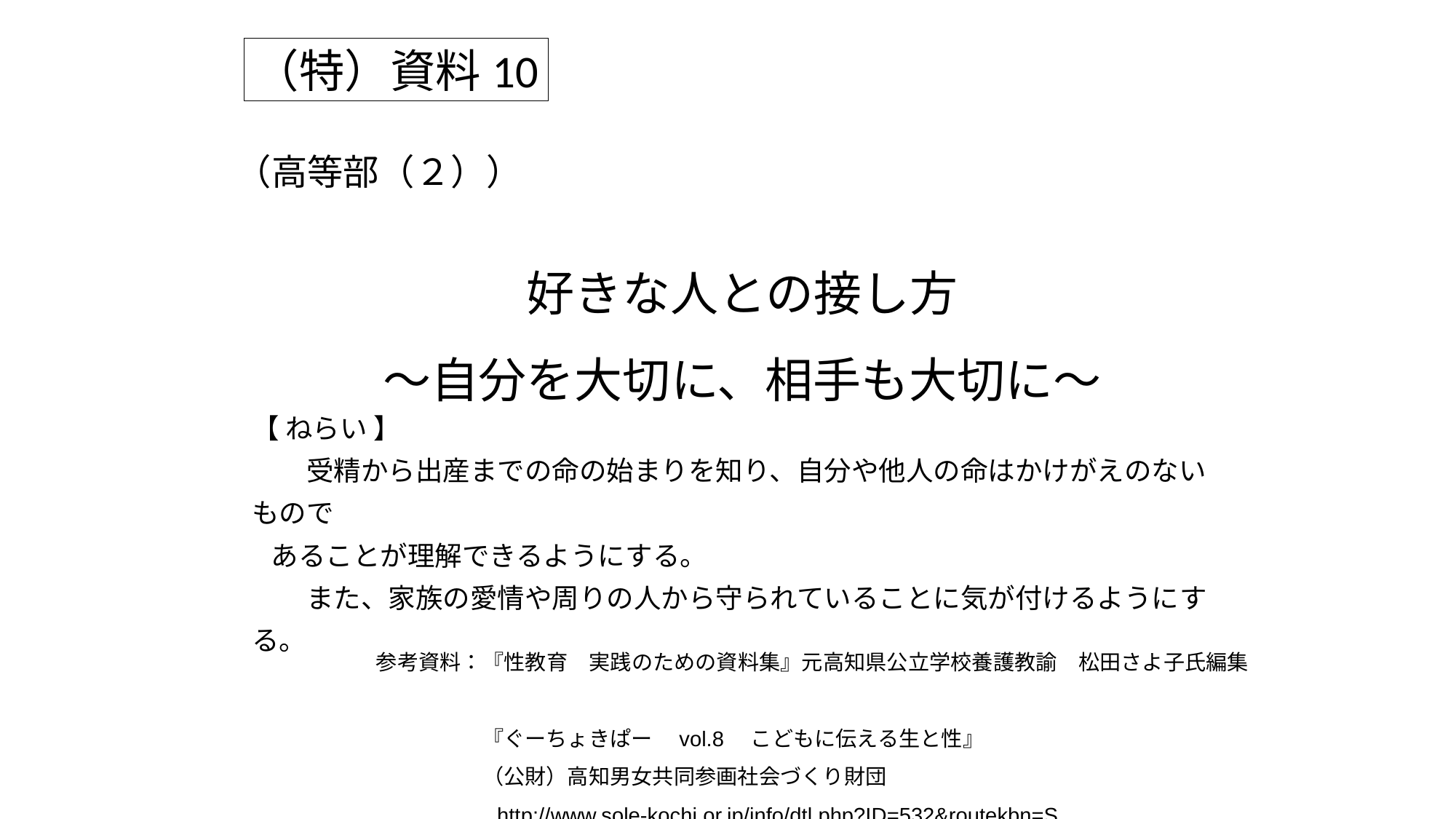

（特）資料10
# （高等部（２））
好きな人との接し方
～自分を大切に、相手も大切に～
【 ねらい 】
　　受精から出産までの命の始まりを知り、自分や他人の命はかけがえのないもので
  あることが理解できるようにする。
　　また、家族の愛情や周りの人から守られていることに気が付けるようにする。
参考資料：『性教育　実践のための資料集』元高知県公立学校養護教諭　松田さよ子氏編集
　　　　　『ぐーちょきぱー　vol.8　こどもに伝える生と性』
　　　　　（公財）高知男女共同参画社会づくり財団
　　　　　  http://www.sole-kochi.or.jp/info/dtl.php?ID=532&routekbn=S